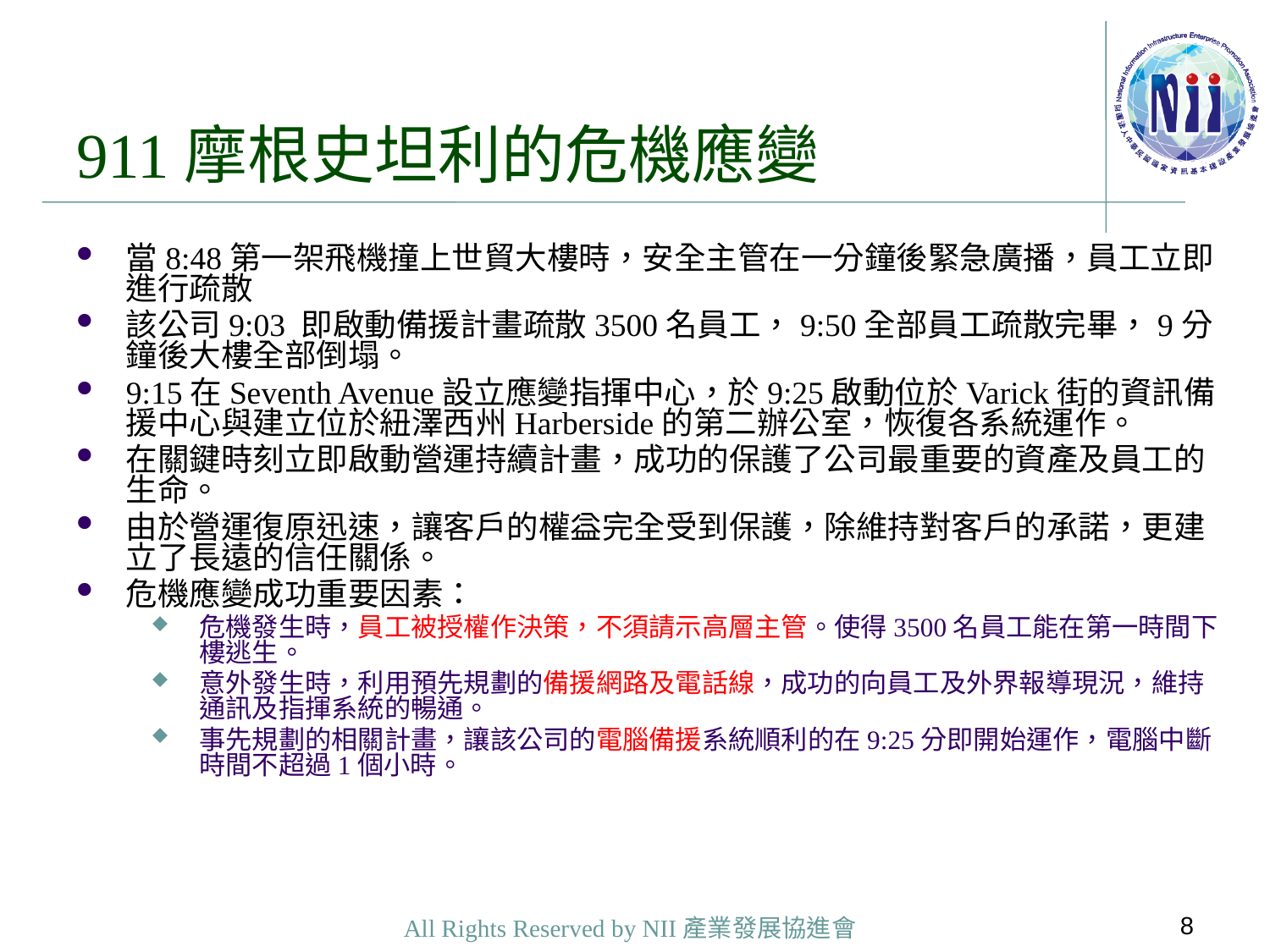

# 911摩根史坦利的危機應變
當8:48第一架飛機撞上世貿大樓時，安全主管在一分鐘後緊急廣播，員工立即進行疏散
該公司9:03 即啟動備援計畫疏散3500名員工，9:50全部員工疏散完畢，9分鐘後大樓全部倒塌。
9:15在Seventh Avenue設立應變指揮中心，於9:25啟動位於Varick街的資訊備援中心與建立位於紐澤西州Harberside的第二辦公室，恢復各系統運作。
在關鍵時刻立即啟動營運持續計畫，成功的保護了公司最重要的資產及員工的生命。
由於營運復原迅速，讓客戶的權益完全受到保護，除維持對客戶的承諾，更建立了長遠的信任關係。
危機應變成功重要因素：
危機發生時，員工被授權作決策，不須請示高層主管。使得3500名員工能在第一時間下樓逃生。
意外發生時，利用預先規劃的備援網路及電話線，成功的向員工及外界報導現況，維持通訊及指揮系統的暢通。
事先規劃的相關計畫，讓該公司的電腦備援系統順利的在9:25分即開始運作，電腦中斷時間不超過1個小時。
8
All Rights Reserved by NII產業發展協進會